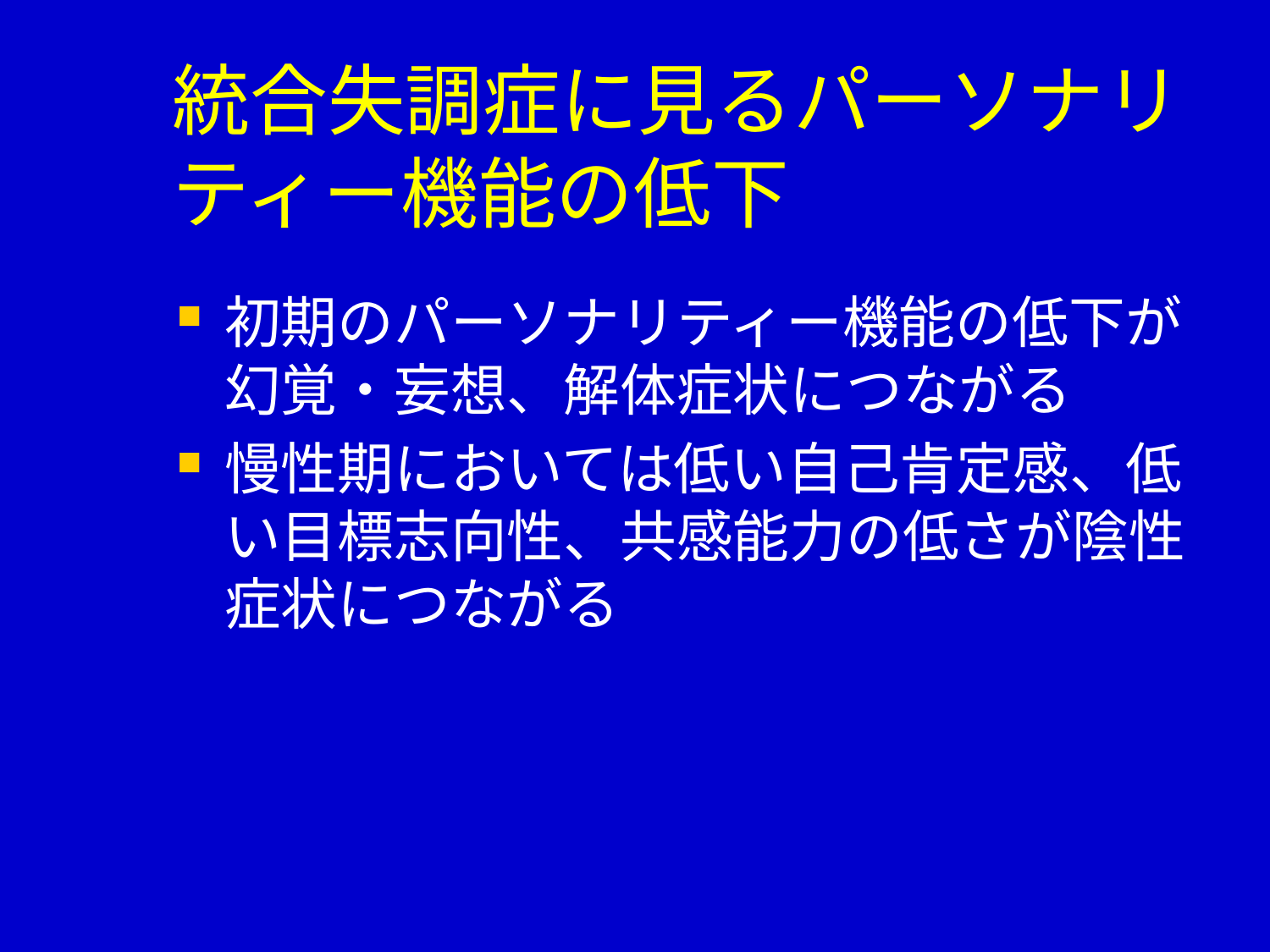

# 統合失調症に見るパーソナリティー機能の低下
初期のパーソナリティー機能の低下が幻覚・妄想、解体症状につながる
慢性期においては低い自己肯定感、低い目標志向性、共感能力の低さが陰性症状につながる